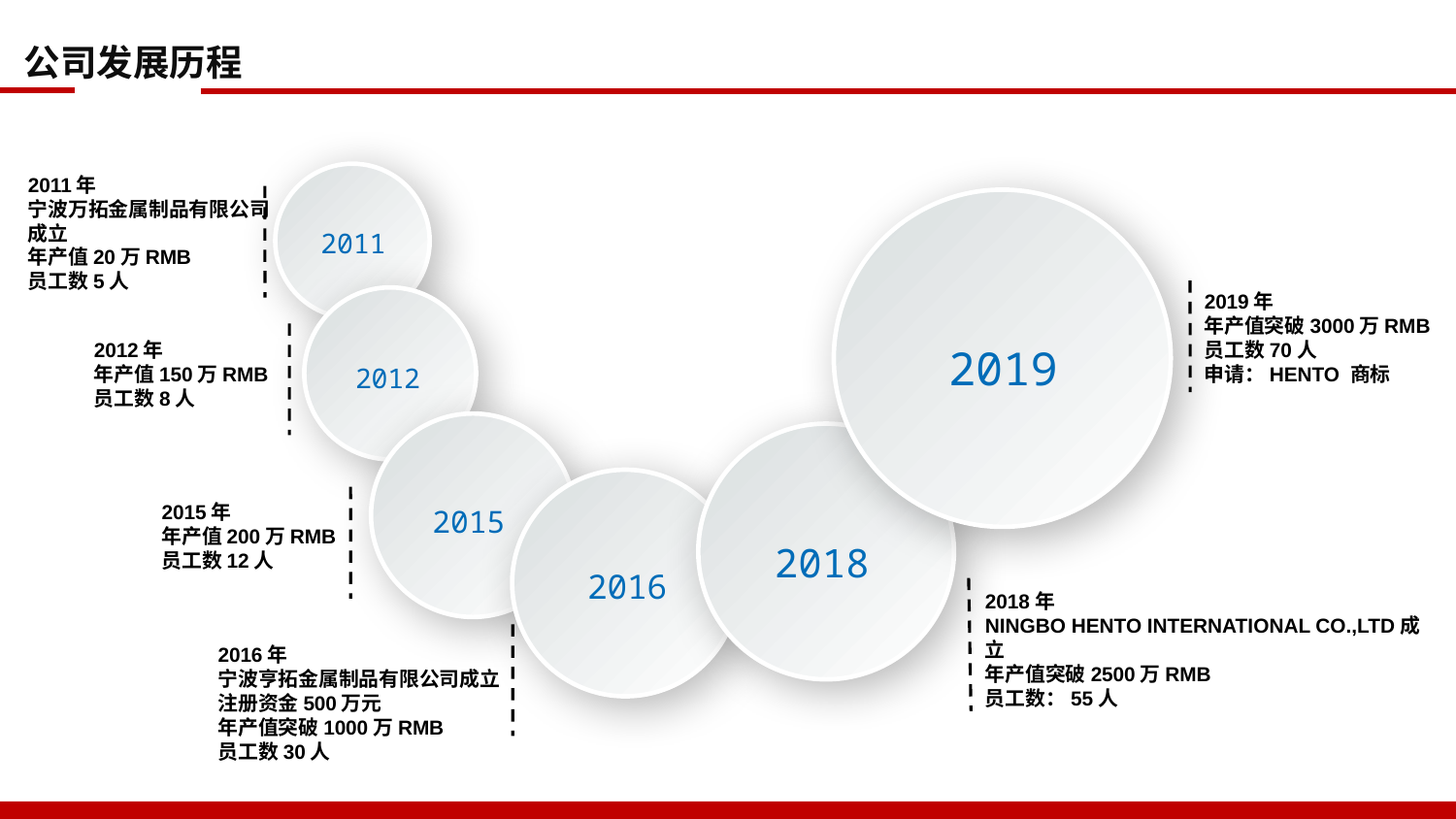

公司发展历程
公司大事件

2011年
宁波万拓金属制品有限公司成立
年产值20万RMB
员工数5人

2011

2019年
年产值突破3000万RMB
员工数70人
申请：HENTO 商标

2012年
年产值150万RMB
员工数8人
2019
2012

2015年
年产值200万RMB
员工数12人
2015
2018
2016

2018年
NINGBO HENTO INTERNATIONAL CO.,LTD成立
年产值突破2500万RMB
员工数：55人

2016年
宁波亨拓金属制品有限公司成立
注册资金500万元
年产值突破1000万RMB
员工数30人